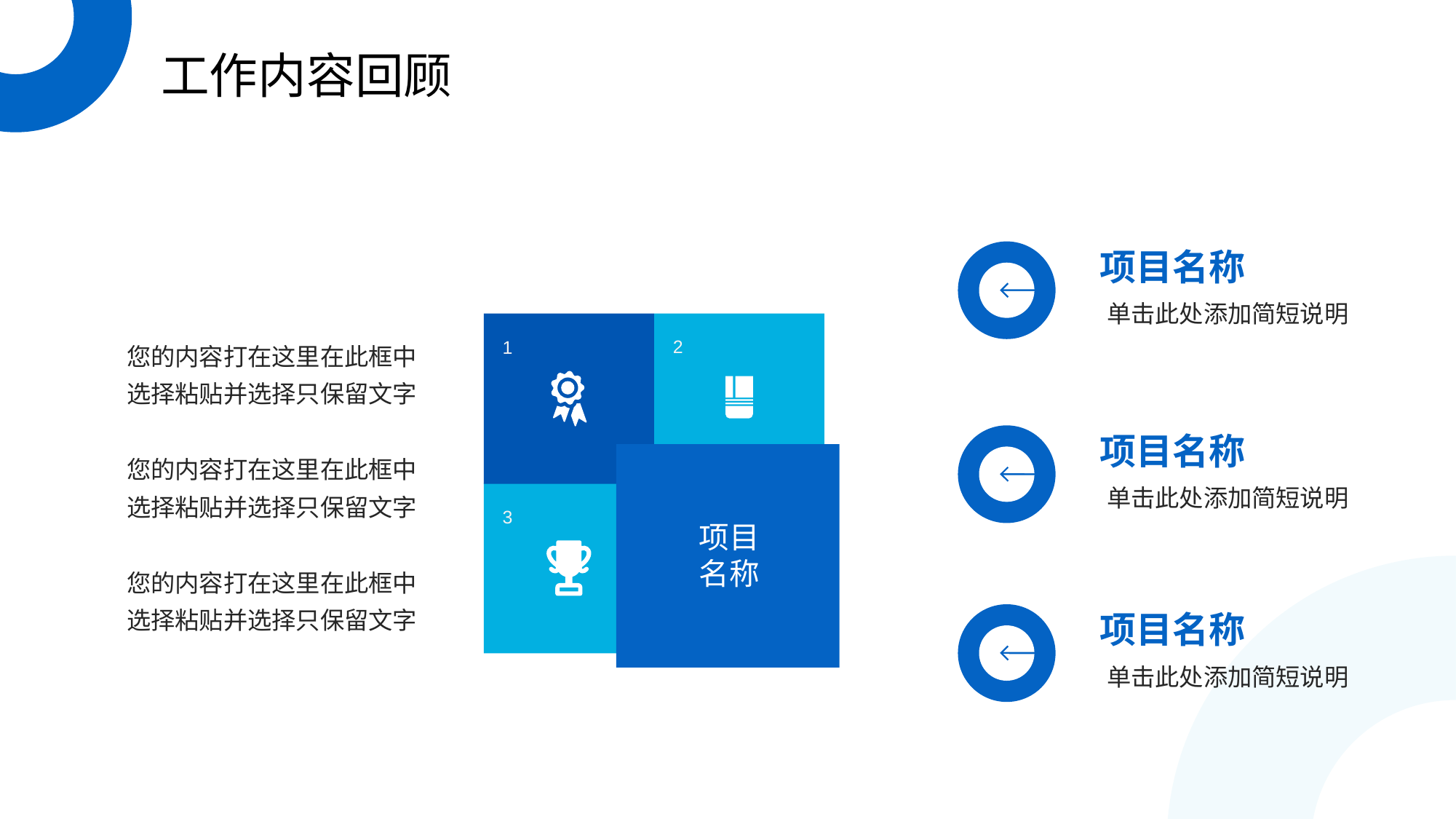

# 工作内容回顾
项目名称

单击此处添加简短说明

2
1

项目名称

4
单击此处添加简短说明

3
项目
名称

项目名称

单击此处添加简短说明
您的内容打在这里在此框中选择粘贴并选择只保留文字

您的内容打在这里在此框中选择粘贴并选择只保留文字

您的内容打在这里在此框中选择粘贴并选择只保留文字